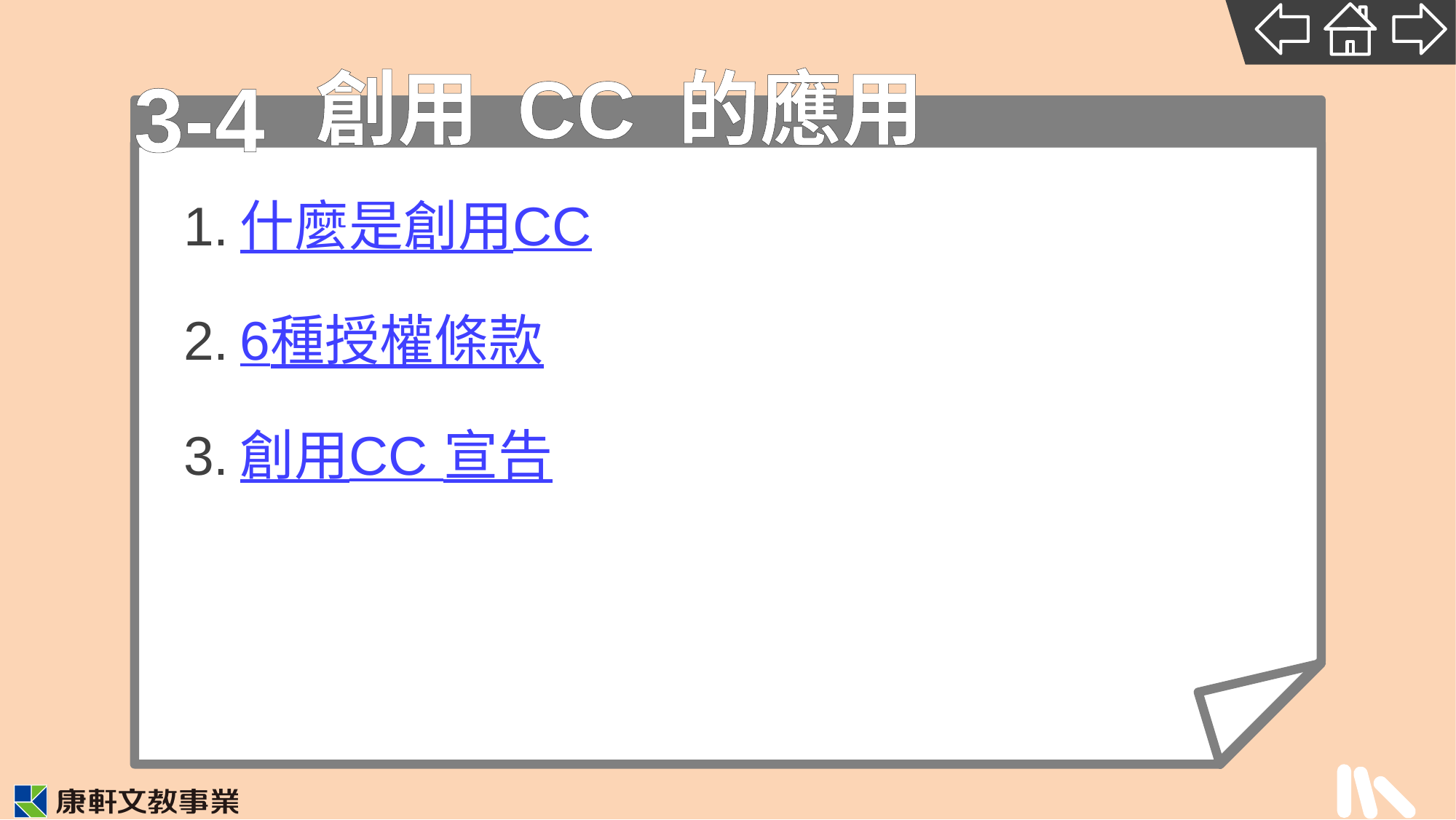

3-4
# 創用 CC 的應用
什麼是創用CC
6種授權條款
創用CC 宣告